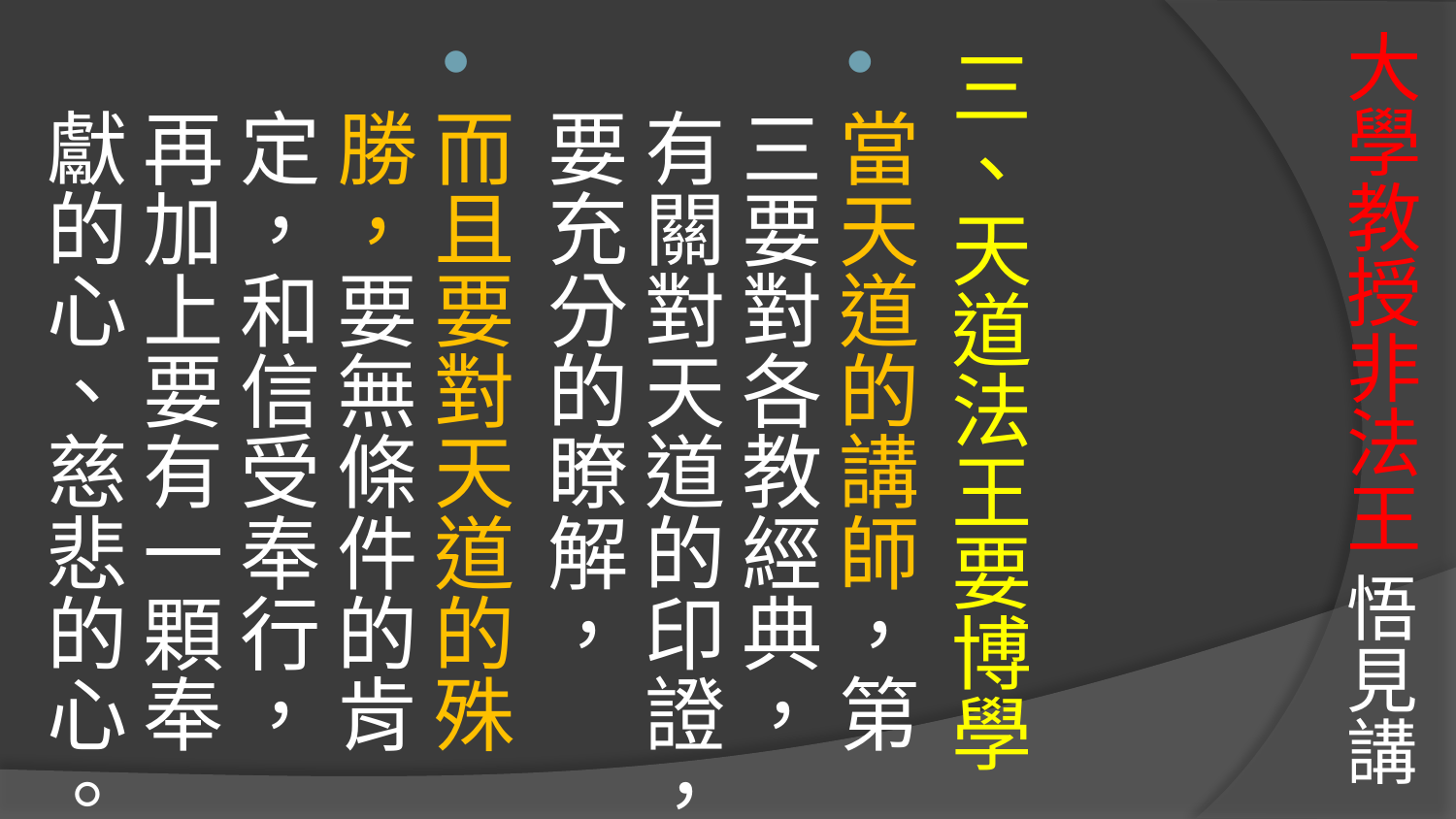

# 大學教授非法王 悟見講
三、天道法王要博學
當天道的講師，第三要對各教經典，有關對天道的印證，要充分的瞭解，
而且要對天道的殊勝，要無條件的肯定，和信受奉行，再加上要有一顆奉獻的心、慈悲的心。